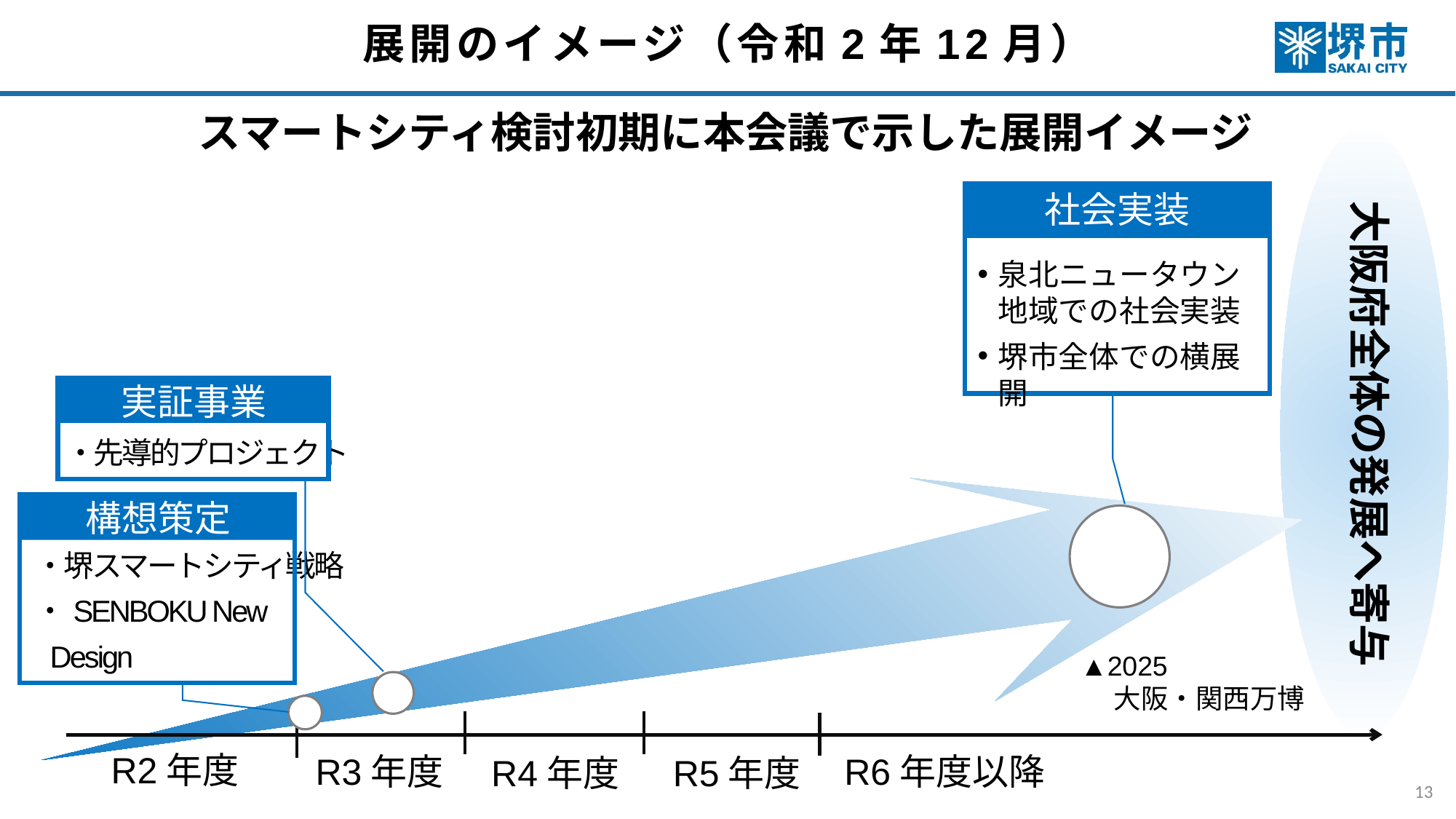

# 展開のイメージ（令和2年12月）
スマートシティ検討初期に本会議で示した展開イメージ

社会実装
大阪府全体の発展へ寄与

泉北ニュータウン地域での社会実装
堺市全体での横展開

実証事業

・先導的プロジェクト

構想策定

・堺スマートシティ戦略
・SENBOKU New
  Design

▲2025
　 大阪・関西万博

R2年度
R3年度
R6年度以降
R4年度
R5年度
13